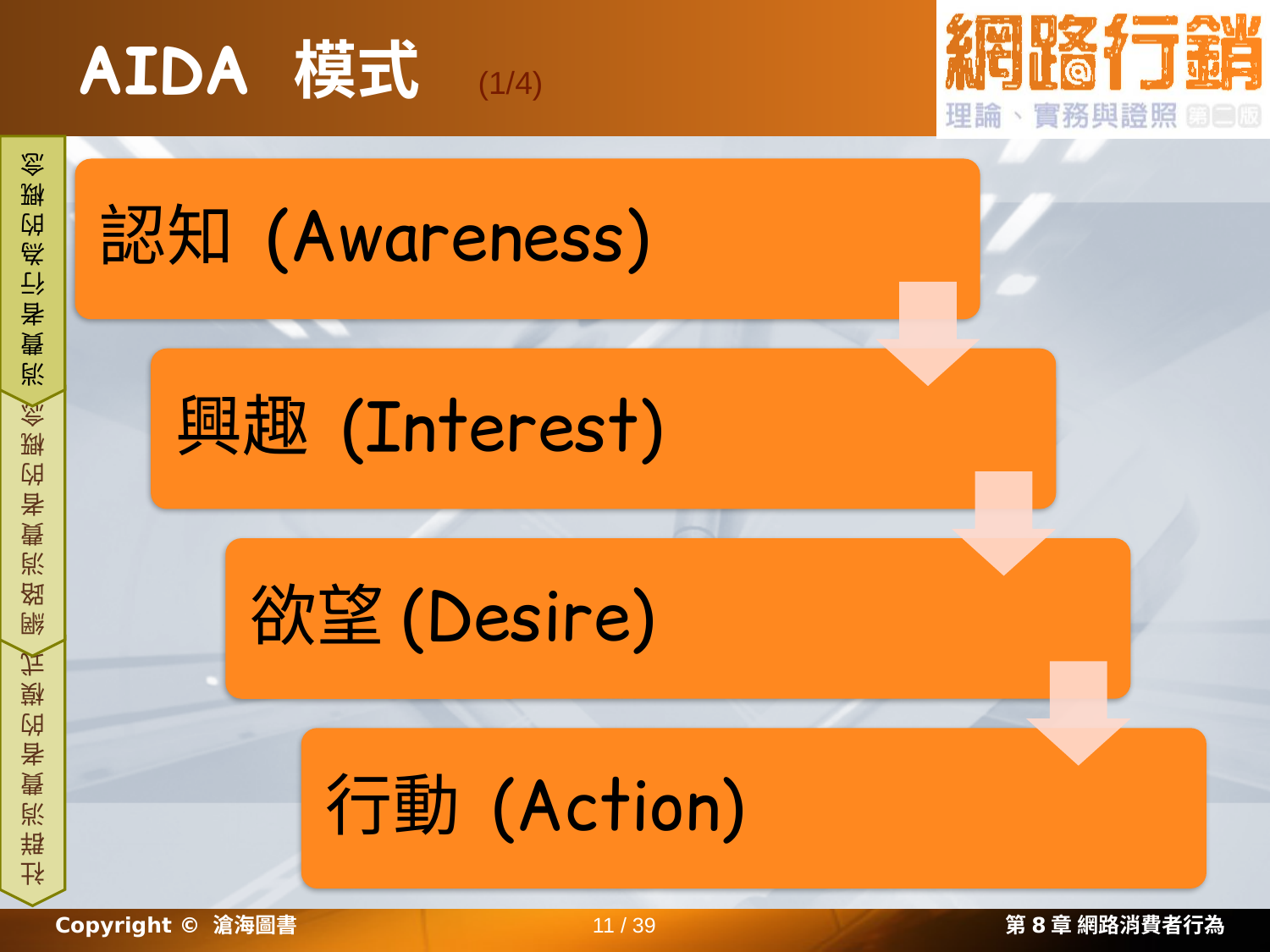

# AIDA 模式
(1/4)
認知 (Awareness)
興趣 (Interest)
欲望(Desire)
行動 (Action)

消費者行為的概念
網路消費者的概念
社群消費者的模式
Copyright © 滄海圖書
11 / 39
第8章 網路消費者行為